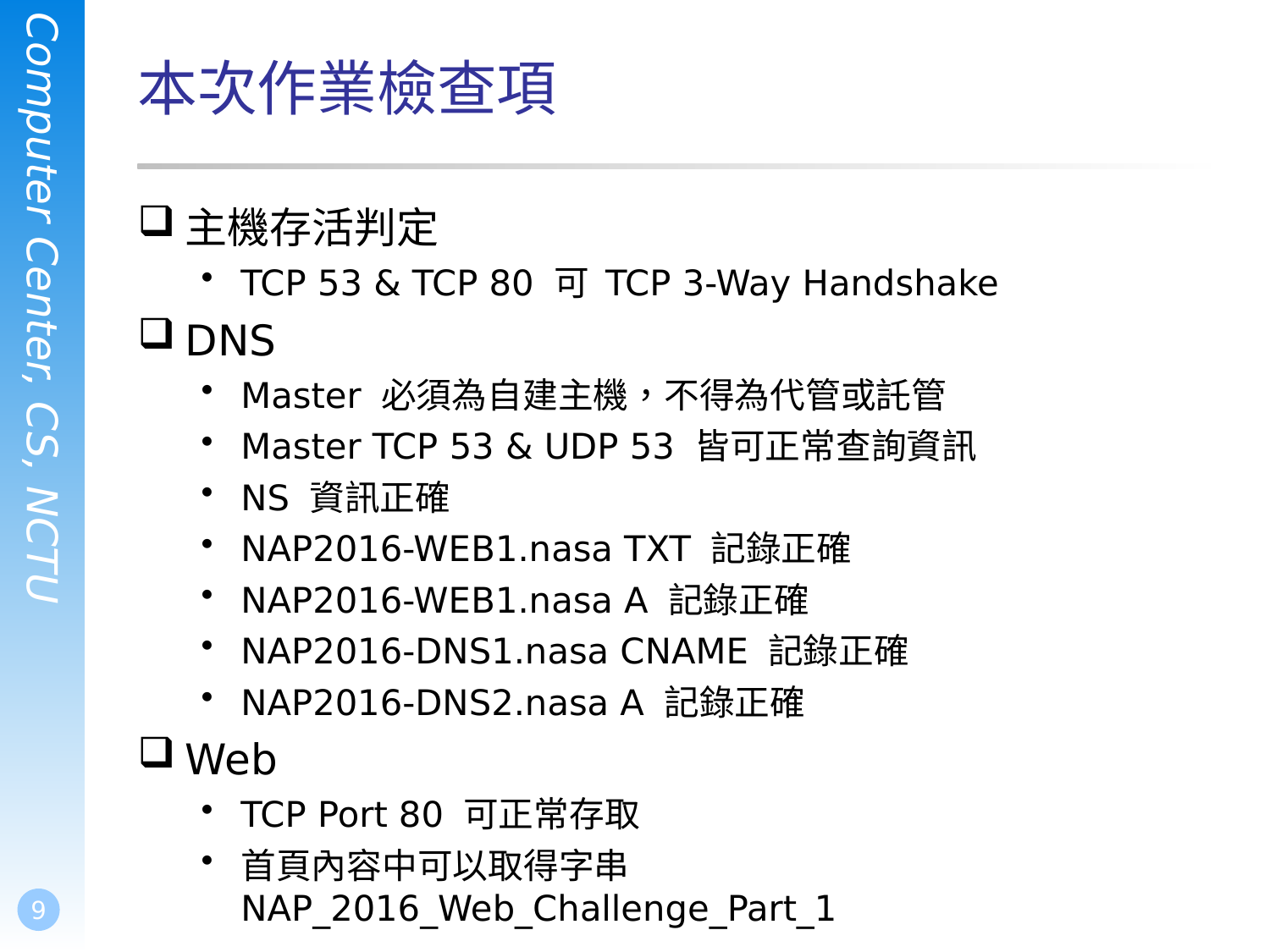

# 本次作業檢查項
主機存活判定
TCP 53 & TCP 80 可 TCP 3-Way Handshake
DNS
Master 必須為自建主機，不得為代管或託管
Master TCP 53 & UDP 53 皆可正常查詢資訊
NS 資訊正確
NAP2016-WEB1.nasa TXT 記錄正確
NAP2016-WEB1.nasa A 記錄正確
NAP2016-DNS1.nasa CNAME 記錄正確
NAP2016-DNS2.nasa A 記錄正確
Web
TCP Port 80 可正常存取
首頁內容中可以取得字串 NAP_2016_Web_Challenge_Part_1